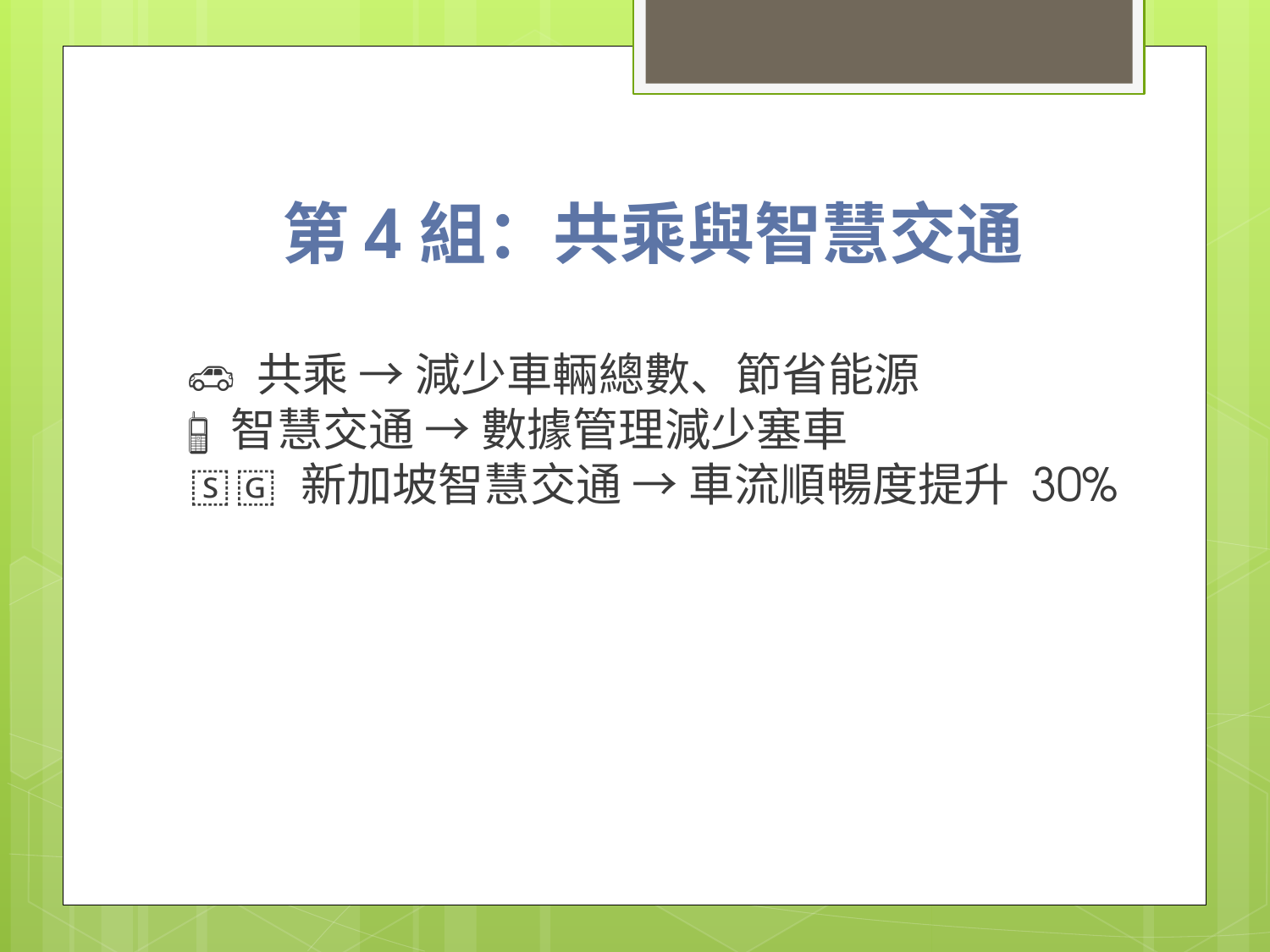

第4組：共乘與智慧交通

🚗 共乘 → 減少車輛總數、節省能源
📱 智慧交通 → 數據管理減少塞車
🇸🇬 新加坡智慧交通 → 車流順暢度提升 30%